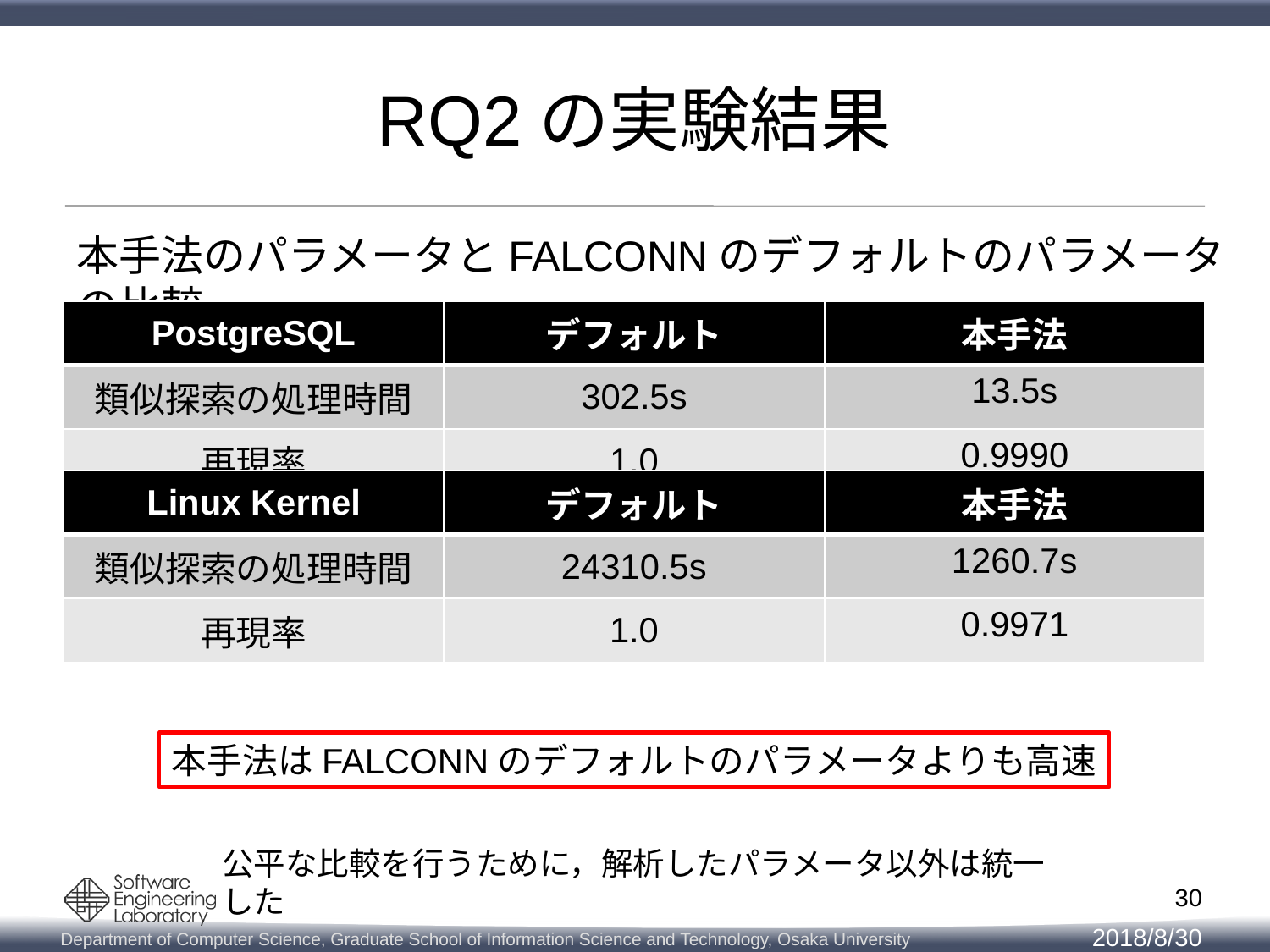

# RQ2の実験結果
本手法のパラメータとFALCONNのデフォルトのパラメータの比較
| PostgreSQL | デフォルト | 本手法 |
| --- | --- | --- |
| 類似探索の処理時間 | 302.5s | 13.5s |
| 再現率 | 1.0 | 0.9990 |
| Linux Kernel | デフォルト | 本手法 |
| --- | --- | --- |
| 類似探索の処理時間 | 24310.5s | 1260.7s |
| 再現率 | 1.0 | 0.9971 |
本手法はFALCONNのデフォルトのパラメータよりも高速
公平な比較を行うために，解析したパラメータ以外は統一した
30
2018/8/30